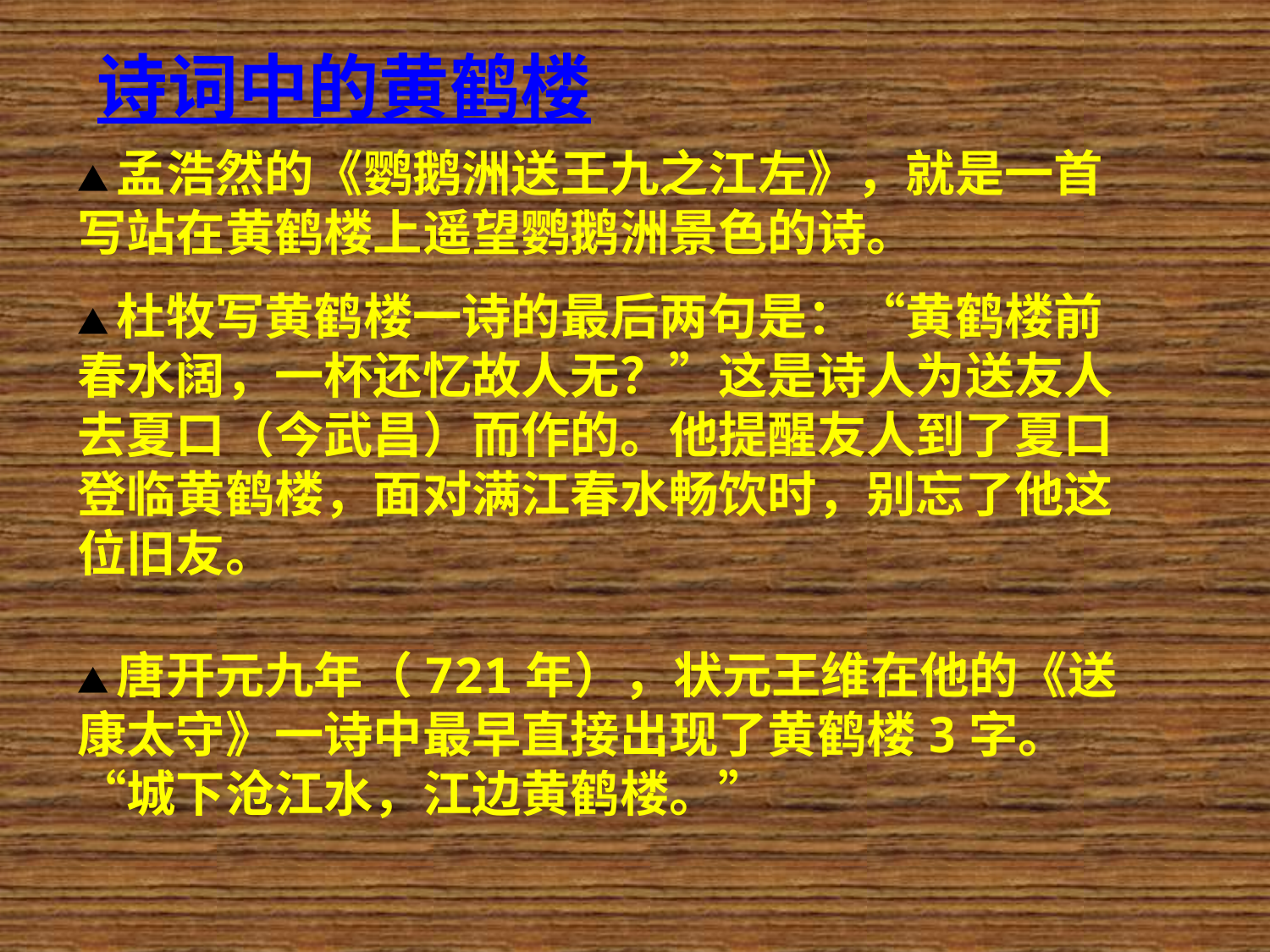

诗词中的黄鹤楼
▲孟浩然的《鹦鹅洲送王九之江左》，就是一首写站在黄鹤楼上遥望鹦鹅洲景色的诗。
▲杜牧写黄鹤楼一诗的最后两句是：“黄鹤楼前春水阔，一杯还忆故人无？”这是诗人为送友人去夏口（今武昌）而作的。他提醒友人到了夏口登临黄鹤楼，面对满江春水畅饮时，别忘了他这位旧友。
▲唐开元九年（721年），状元王维在他的《送康太守》一诗中最早直接出现了黄鹤楼3字。“城下沧江水，江边黄鹤楼。”